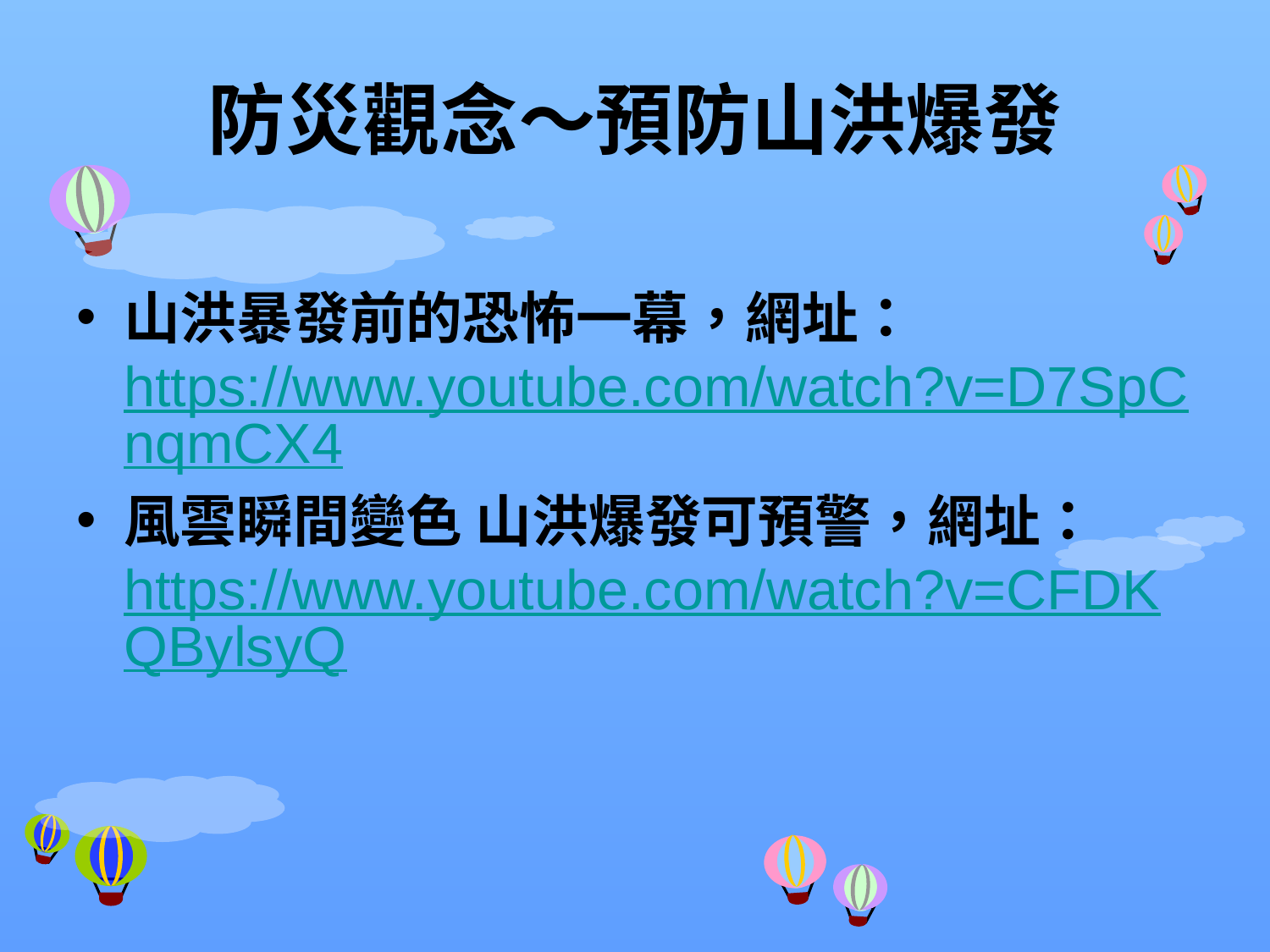

# 防災觀念～預防山洪爆發
山洪暴發前的恐怖一幕，網址：https://www.youtube.com/watch?v=D7SpCnqmCX4
風雲瞬間變色 山洪爆發可預警，網址： https://www.youtube.com/watch?v=CFDKQBylsyQ